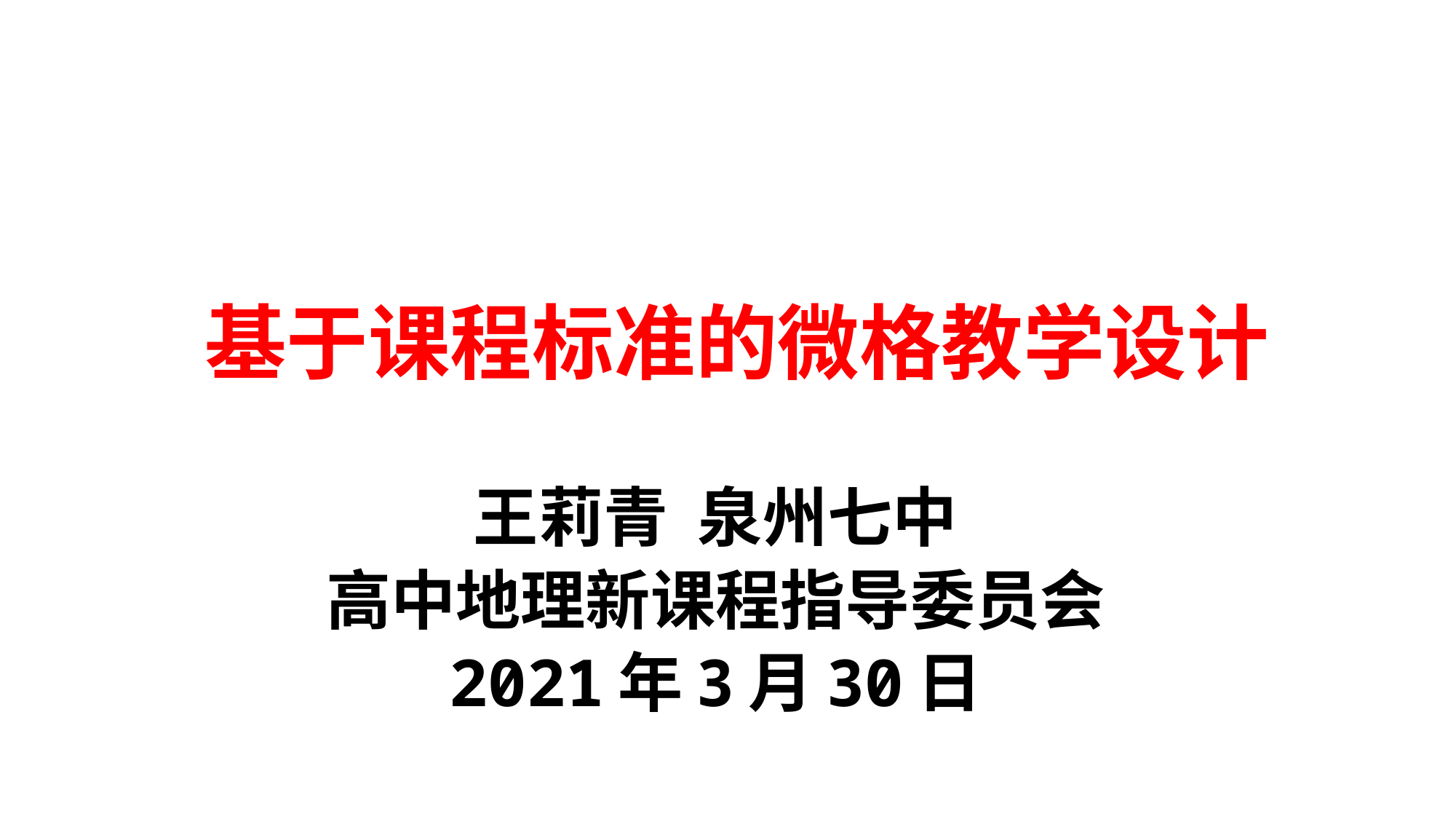

# 基于课程标准的微格教学设计

王莉青  泉州七中
高中地理新课程指导委员会
2021年3月30日